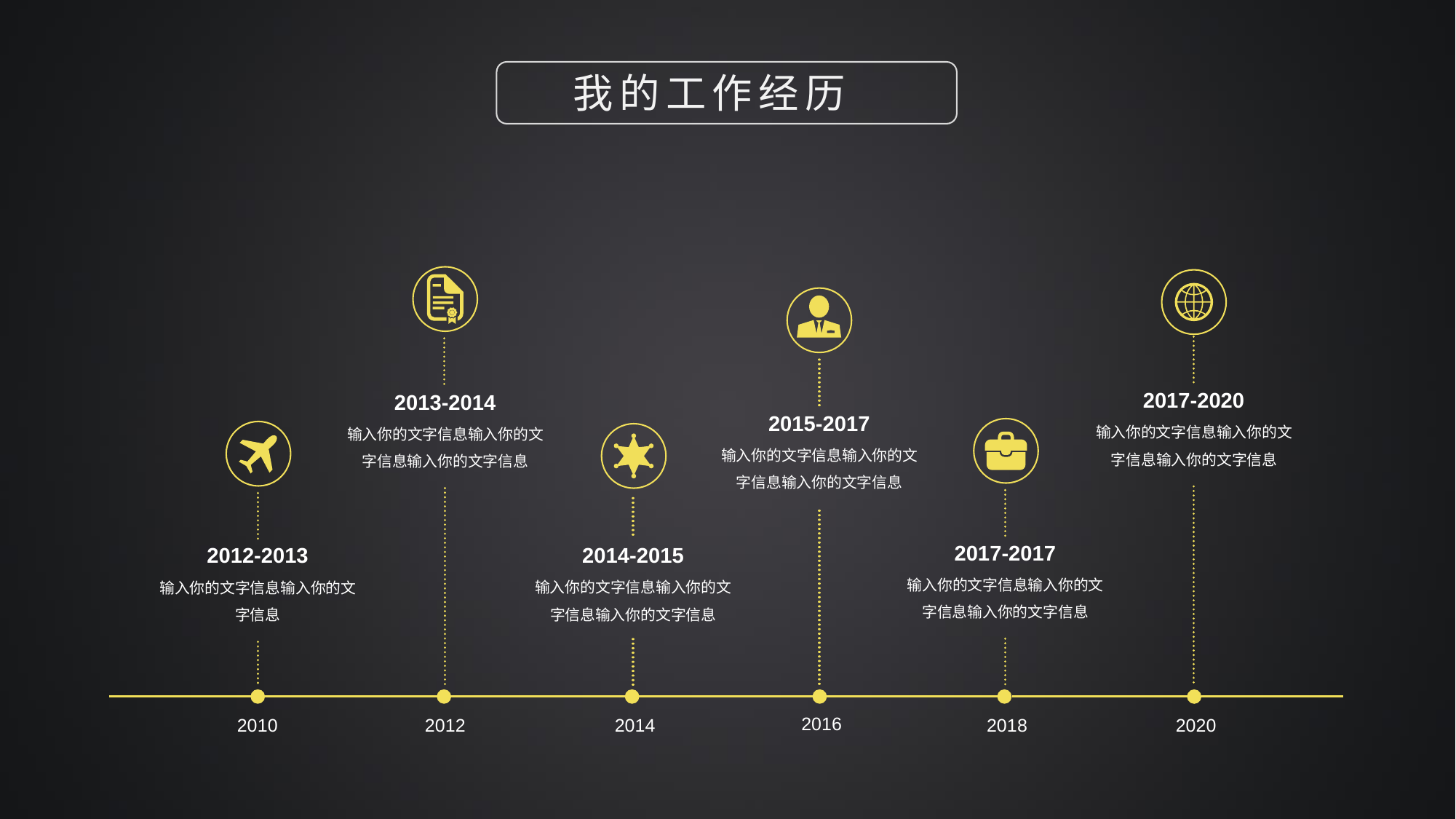

我的工作经历

2017-2020
2013-2014
2015-2017
输入你的文字信息输入你的文字信息输入你的文字信息
输入你的文字信息输入你的文字信息输入你的文字信息

输入你的文字信息输入你的文字信息输入你的文字信息
2017-2017
2014-2015
2012-2013
输入你的文字信息输入你的文字信息输入你的文字信息
输入你的文字信息输入你的文字信息输入你的文字信息
输入你的文字信息输入你的文字信息

2016
2010
2012
2014
2018
2020